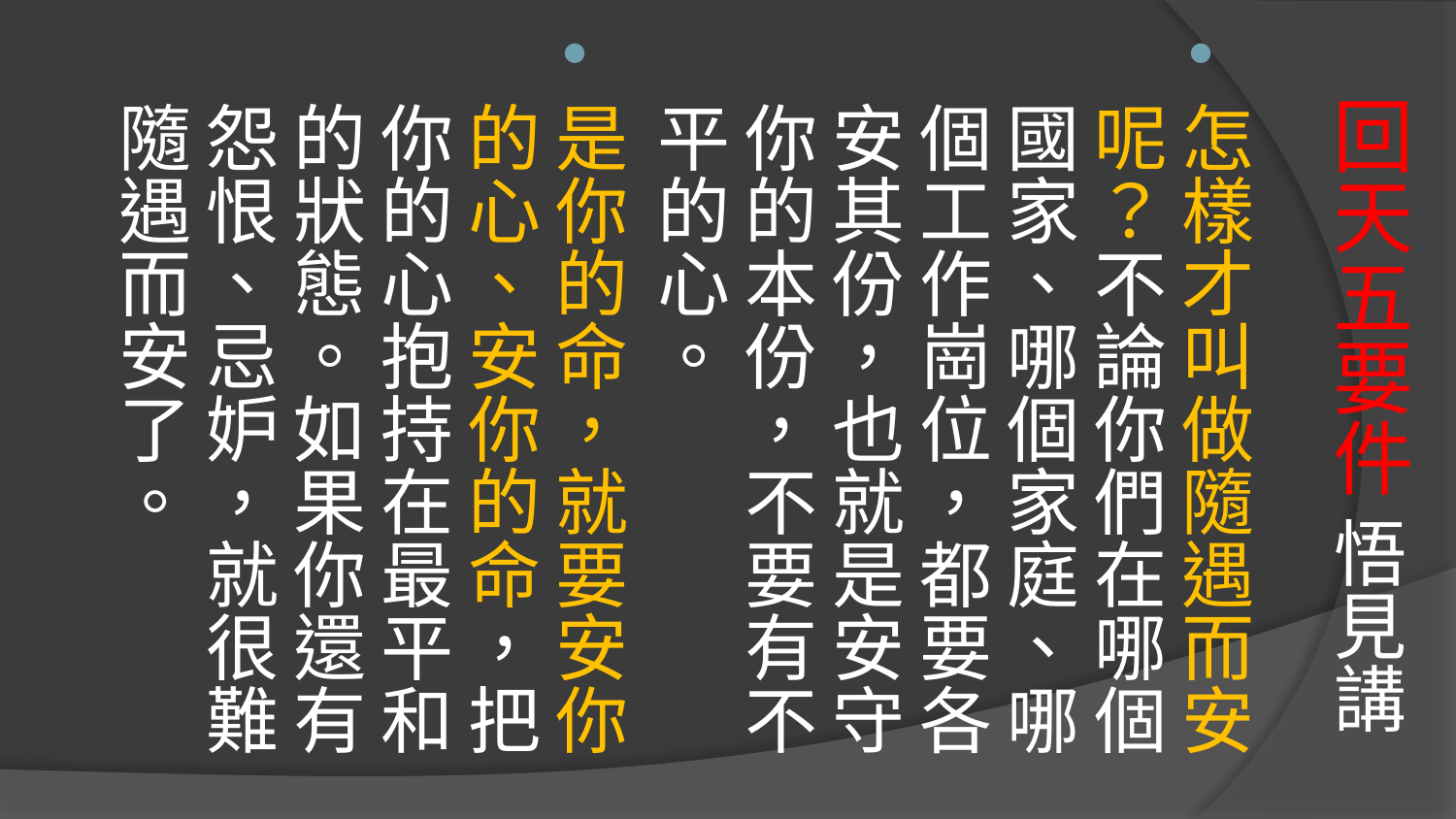

怎樣才叫做隨遇而安呢？不論你們在哪個國家、哪個家庭、哪個工作崗位，都要各安其份，也就是安守你的本份，不要有不平的心。
是你的命，就要安你的心、安你的命，把你的心抱持在最平和的狀態。如果你還有怨恨、忌妒，就很難隨遇而安了。

# 回天五要件 悟見講